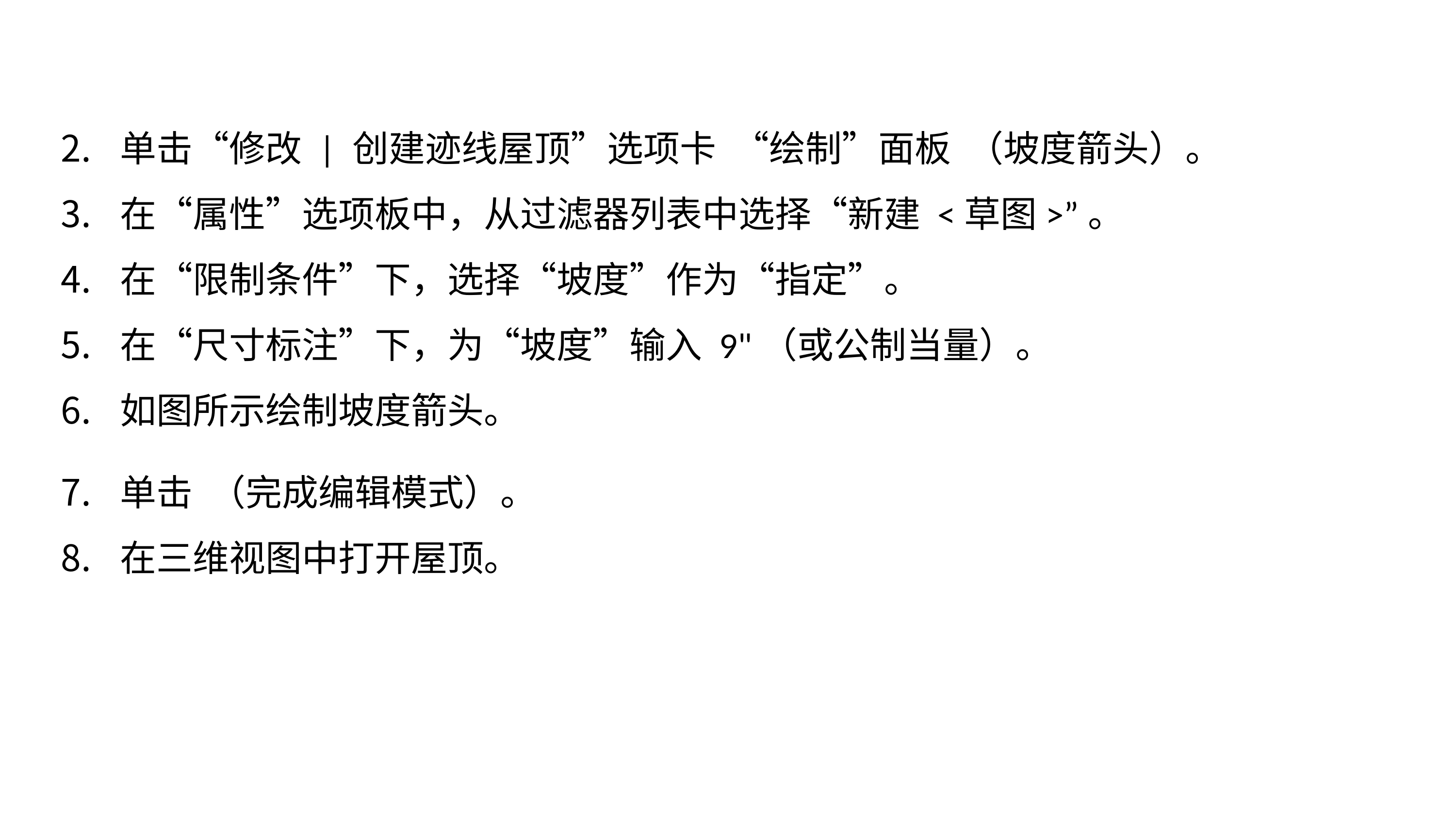

单击“修改 | 创建迹线屋顶”选项卡  “绘制”面板  （坡度箭头）。
在“属性”选项板中，从过滤器列表中选择“新建 <草图>”。
在“限制条件”下，选择“坡度”作为“指定”。
在“尺寸标注”下，为“坡度”输入 9"（或公制当量）。
如图所示绘制坡度箭头。
单击  （完成编辑模式）。
在三维视图中打开屋顶。